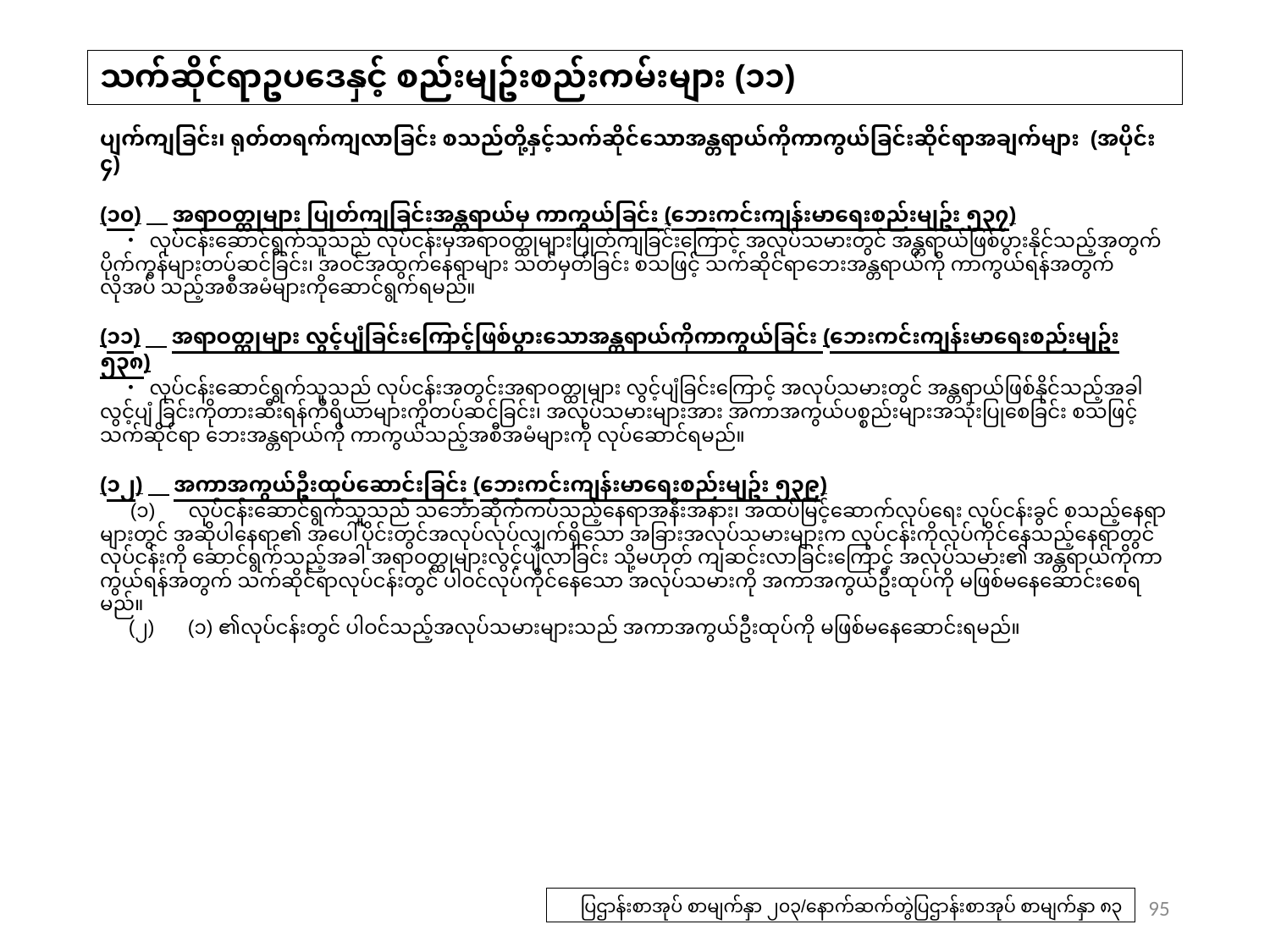

# သက်ဆိုင်ရာဥပဒေနှင့် စည်းမျဥ်းစည်းကမ်းများ (၁၁)
ပျက်ကျခြင်း၊ ရုတ်တရက်ကျလာခြင်း စသည်တို့နှင့်သက်ဆိုင်သောအန္တရာယ်ကိုကာကွယ်ခြင်းဆိုင်ရာအချက်များ  (အပိုင်း ၄)

(၁၀)　အရာဝတ္ထုများ ပြုတ်ကျခြင်းအန္တရာယ်မှ ကာကွယ်ခြင်း (ဘေးကင်းကျန်းမာရေးစည်းမျဥ်း ၅၃၇)
　・ လုပ်ငန်းဆောင်ရွက်သူသည် လုပ်ငန်းမှအရာဝတ္ထုများပြုတ်ကျခြင်းကြောင့် အလုပ်သမားတွင် အန္တရာယ်ဖြစ်ပွားနိုင်သည့်အတွက် ပိုက်ကွန်များတပ်ဆင်ခြင်း၊ အဝင်အထွက်နေရာများ သတ်မှတ်ခြင်း စသဖြင့် သက်ဆိုင်ရာဘေးအန္တရာယ်ကို ကာကွယ်ရန်အတွက် လိုအပ် သည့်အစီအမံများကိုဆောင်ရွက်ရမည်။

(၁၁)　အရာဝတ္ထုများ လွင့်ပျံခြင်း‌ကြောင့်ဖြစ်ပွားသောအန္တရာယ်ကိုကာကွယ်ခြင်း (ဘေးကင်းကျန်းမာရေးစည်းမျဥ်း ၅၃၈)
　・ လုပ်ငန်းဆောင်ရွက်သူသည် လုပ်ငန်းအတွင်းအရာဝတ္ထုများ လွင့်ပျံခြင်းကြောင့် အလုပ်သမားတွင် အန္တရာယ်ဖြစ်နိုင်သည့်အခါ လွင့်ပျံ ခြင်းကိုတားဆီးရန်ကိရိယာများကိုတပ်ဆင်ခြင်း၊ အလုပ်သမားများအား အကာအကွယ်ပစ္စည်းများအသုံးပြုစေခြင်း စသဖြင့် သက်ဆိုင်ရာ ဘေးအန္တရာယ်ကို ကာကွယ်သည့်အစီအမံများကို လုပ်ဆောင်ရမည်။

(၁၂)　အကာအကွယ်ဦးထုပ်ဆောင်းခြင်း (ဘေးကင်းကျန်းမာရေးစည်းမျဥ်း ၅၃၉)
　 (၁)　 လုပ်ငန်းဆောင်ရွက်သူသည် သင်္ဘောဆိုက်ကပ်သည့်နေရာအနီးအနား၊ အထပ်မြင့်ဆောက်လုပ်ရေး လုပ်ငန်းခွင် စသည့်နေရာများတွင် အဆိုပါနေရာ၏ အပေါ်ပိုင်းတွင်အလုပ်လုပ်လျှက်ရှိသော အခြားအလုပ်သမားများက လုပ်ငန်းကိုလုပ်ကိုင်နေသည့်နေရာတွင် လုပ်ငန်းကို ဆောင်ရွက်သည့်အခါ အရာဝတ္ထုများလွင့်ပျံလာခြင်း သို့မဟုတ် ကျဆင်းလာခြင်းကြောင့် အလုပ်သမား၏ အန္တရာယ်ကိုကာကွယ်ရန်အတွက် သက်ဆိုင်ရာလုပ်ငန်းတွင် ပါဝင်လုပ်ကိုင်နေသော အလုပ်သမားကို အကာအကွယ်ဦးထုပ်ကို မဖြစ်မနေဆောင်းစေရမည်။
　 (၂)　 (၁) ၏လုပ်ငန်းတွင် ပါဝင်သည့်အလုပ်သမားများသည် အကာအကွယ်ဦးထုပ်ကို မဖြစ်မနေဆောင်းရမည်။

95
ပြဌာန်းစာအုပ် စာမျက်နှာ ၂၀၃/နောက်ဆက်တွဲပြဌာန်းစာအုပ် စာမျက်နှာ ၈၃